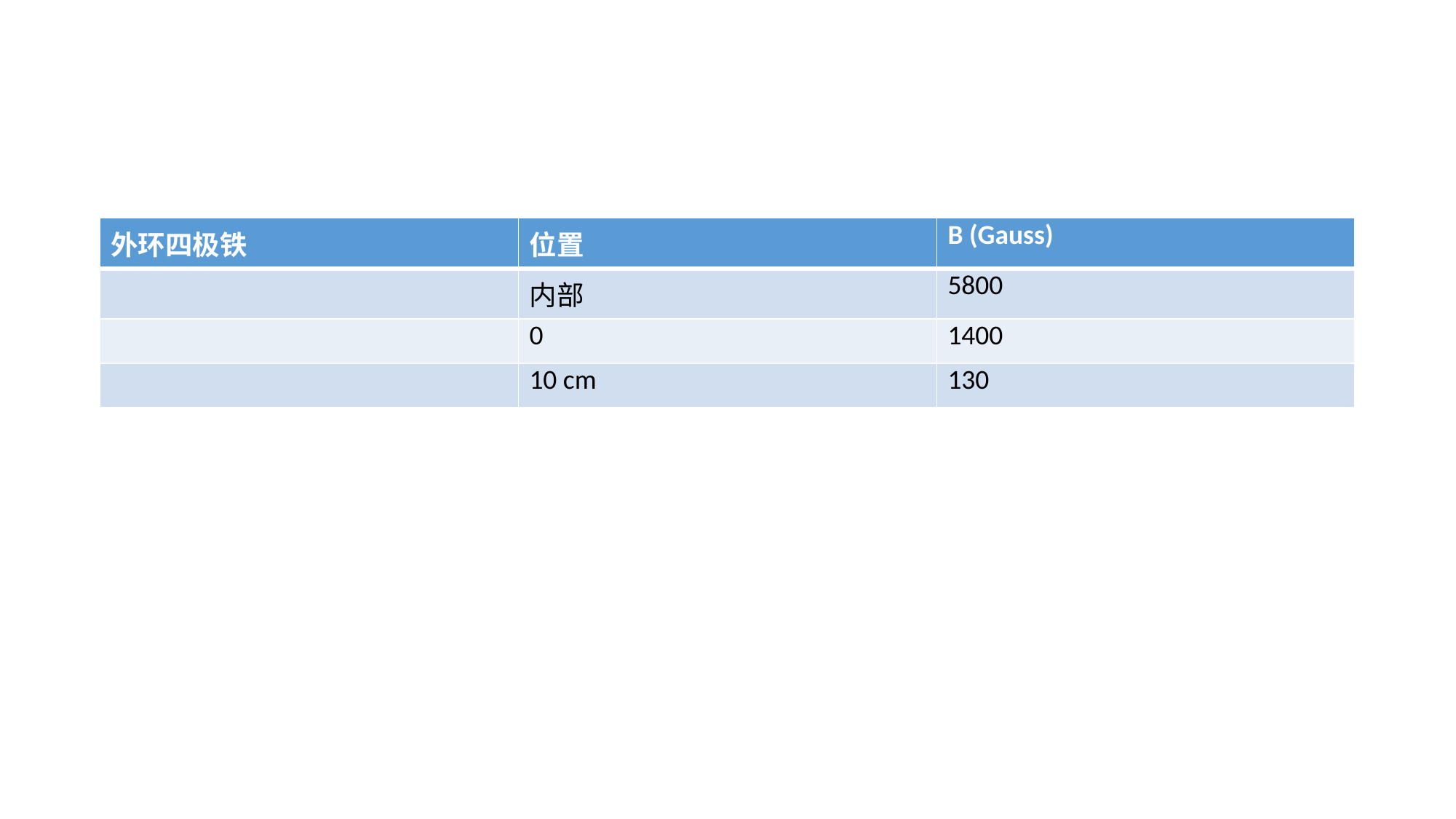

#
| 外环四极铁 | 位置 | B (Gauss) |
| --- | --- | --- |
|  | 内部 | 5800 |
|  | 0 | 1400 |
|  | 10 cm | 130 |